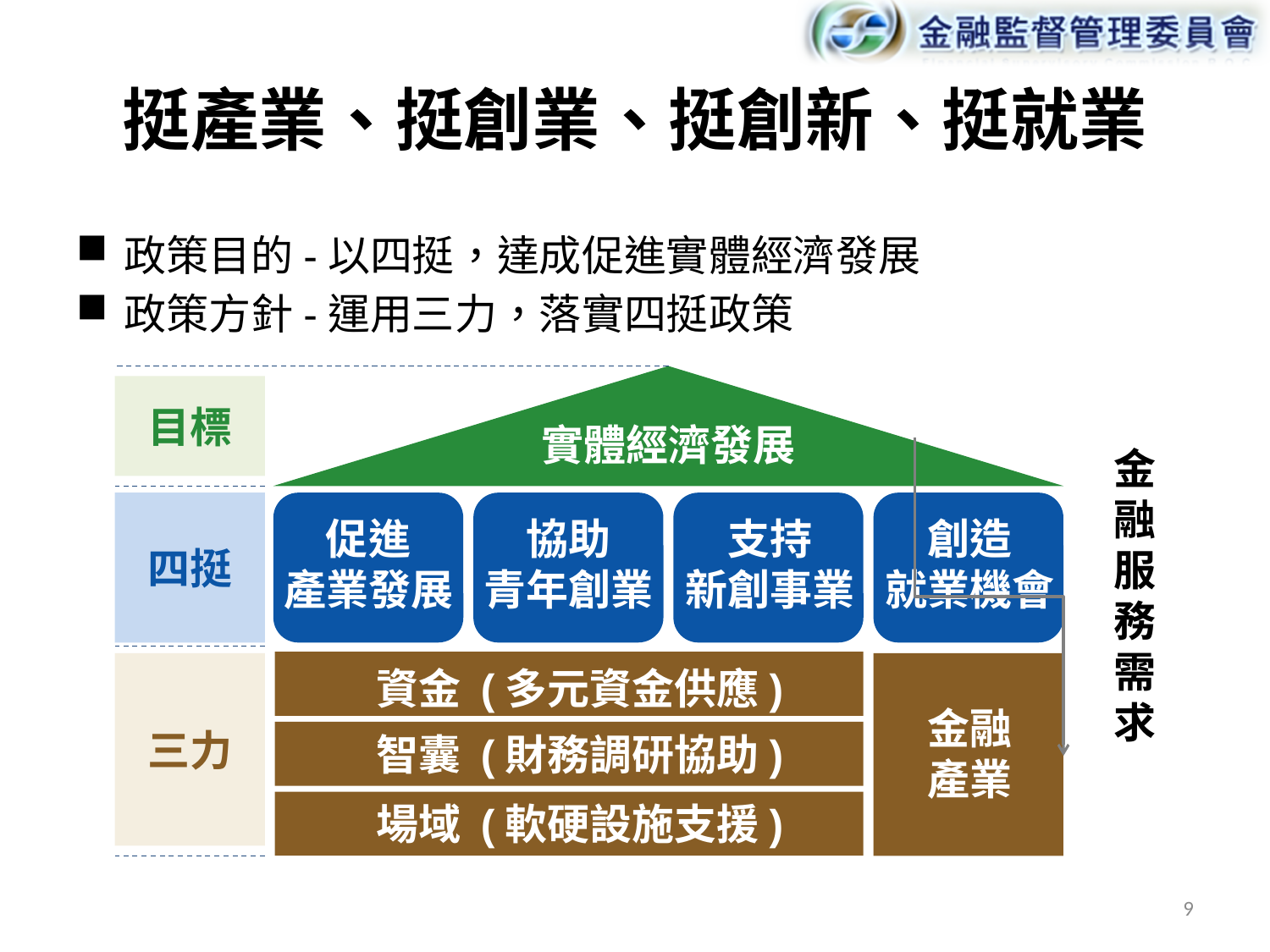

# 挺產業、挺創業、挺創新、挺就業

政策目的-以四挺，達成促進實體經濟發展
政策方針-運用三力，落實四挺政策

目標
實體經濟發展
金
融
服
務
需
求
四挺

促進
產業發展
協助
青年創業
支持
新創事業
創造
就業機會

三力

資金 (多元資金供應)
金融
產業
智囊 (財務調研協助)

場域 (軟硬設施支援)

9